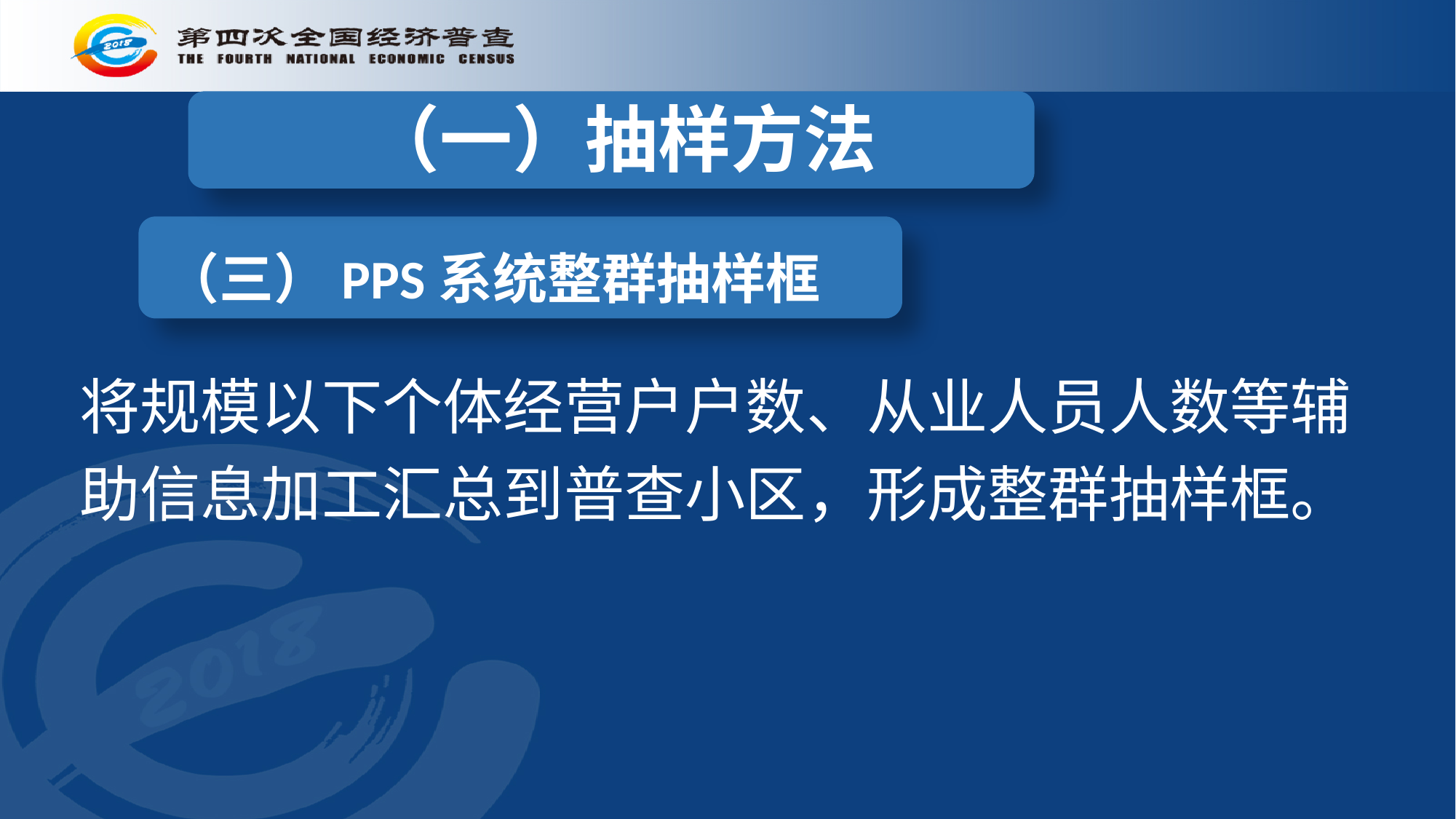

（一）抽样方法

（三）PPS系统整群抽样框
将规模以下个体经营户户数、从业人员人数等辅助信息加工汇总到普查小区，形成整群抽样框。